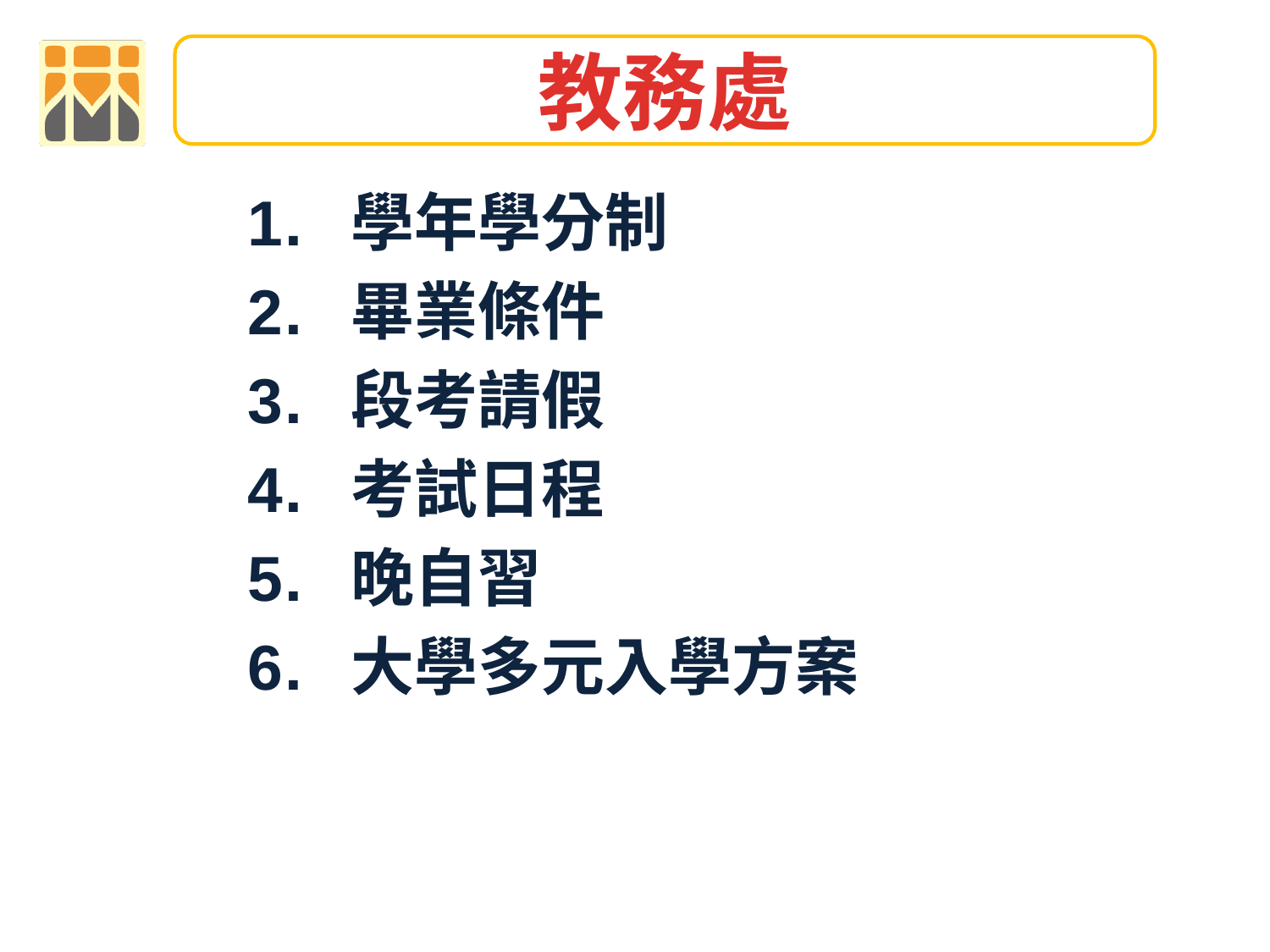

教務處
學年學分制
畢業條件
段考請假
考試日程
晚自習
大學多元入學方案